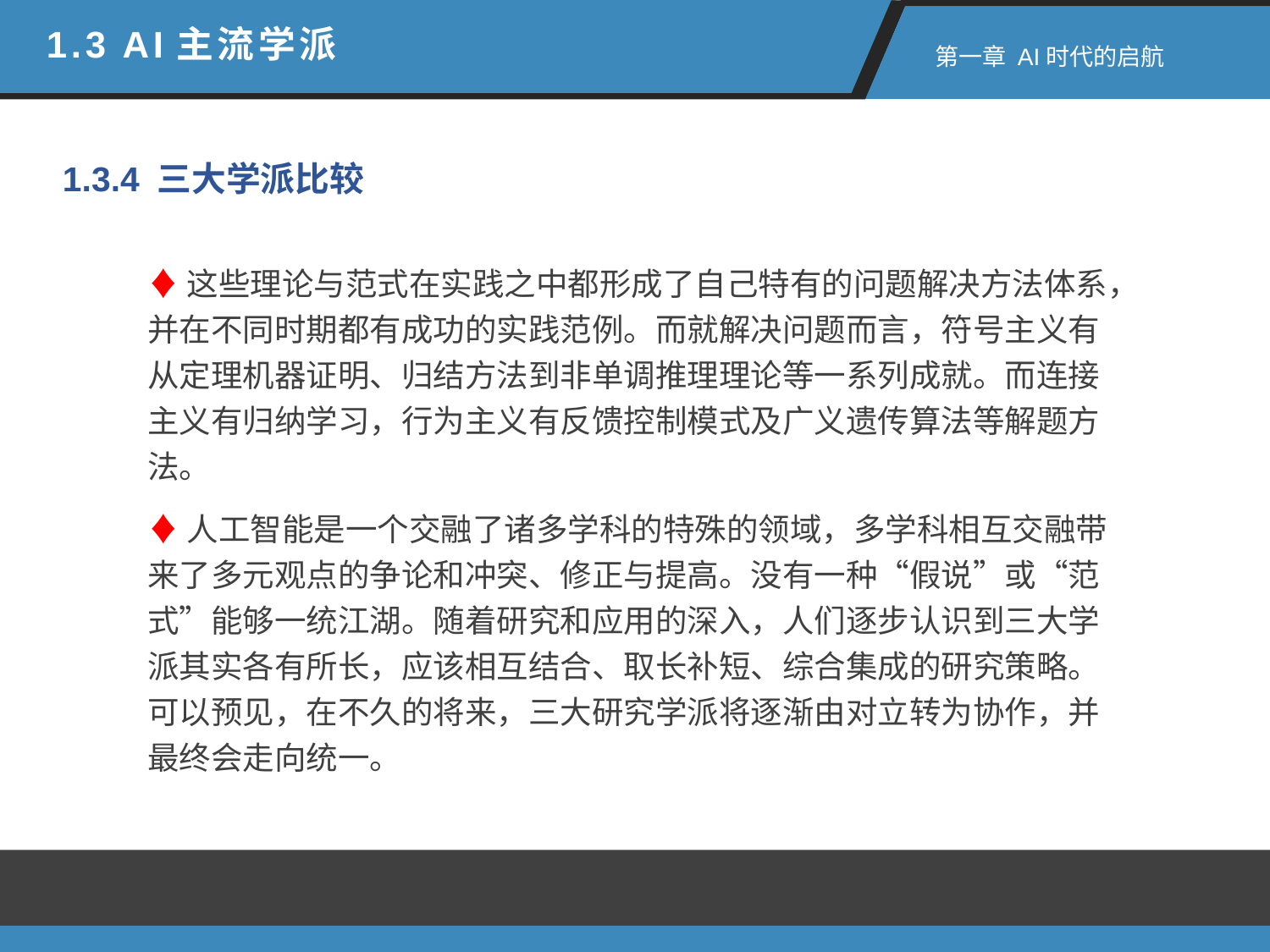

1.3 AI主流学派
  第一章 AI时代的启航
1.3.4 三大学派比较
♦这些理论与范式在实践之中都形成了自己特有的问题解决方法体系，并在不同时期都有成功的实践范例。而就解决问题而言，符号主义有从定理机器证明、归结方法到非单调推理理论等一系列成就。而连接主义有归纳学习，行为主义有反馈控制模式及广义遗传算法等解题方法。
♦人工智能是一个交融了诸多学科的特殊的领域，多学科相互交融带来了多元观点的争论和冲突、修正与提高。没有一种“假说”或“范式”能够一统江湖。随着研究和应用的深入，人们逐步认识到三大学派其实各有所长，应该相互结合、取长补短、综合集成的研究策略。可以预见，在不久的将来，三大研究学派将逐渐由对立转为协作，并最终会走向统一。